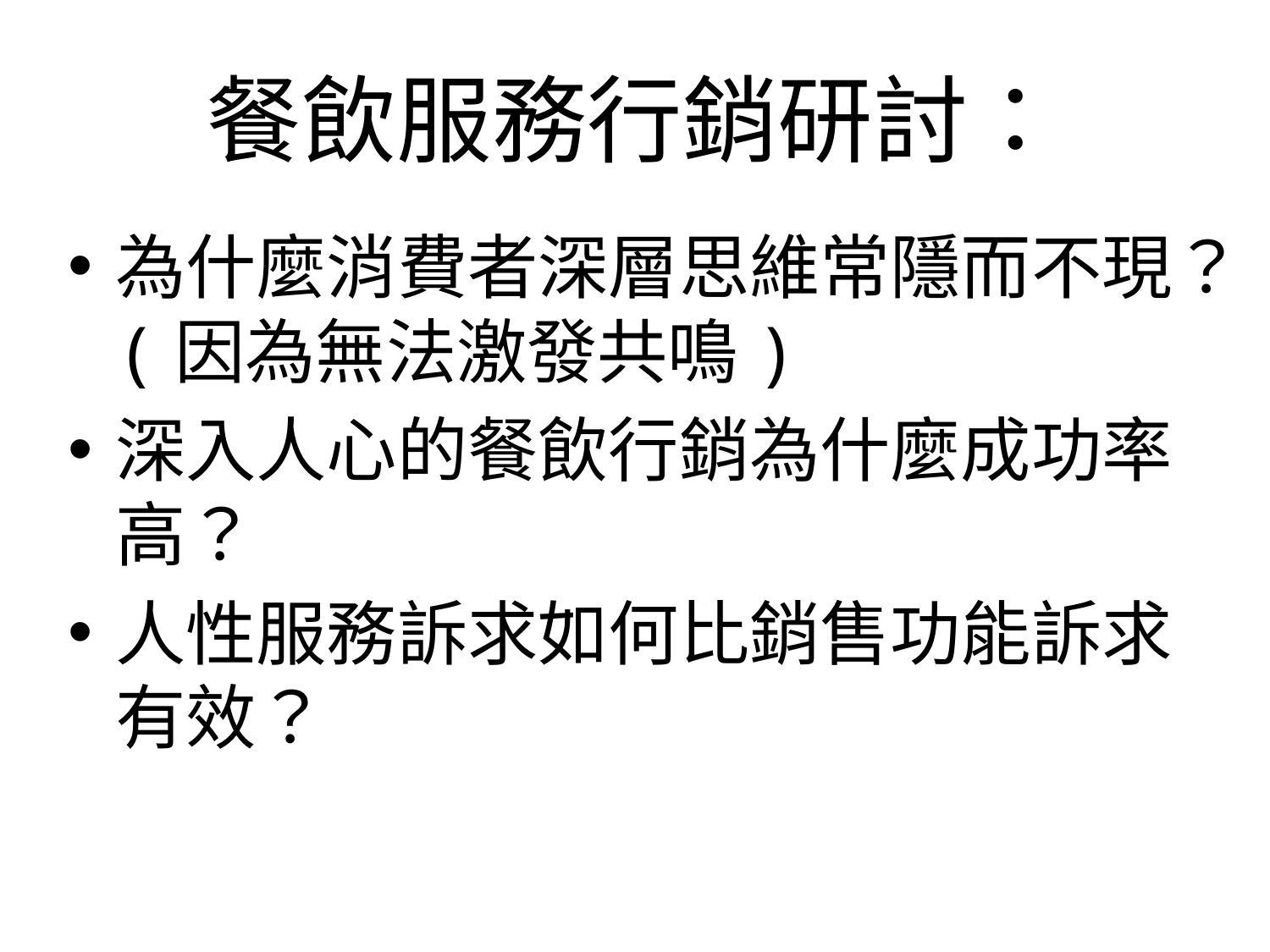

# 餐飲服務行銷研討：
為什麼消費者深層思維常隱而不現？(因為無法激發共鳴)
深入人心的餐飲行銷為什麼成功率高？
人性服務訴求如何比銷售功能訴求有效？